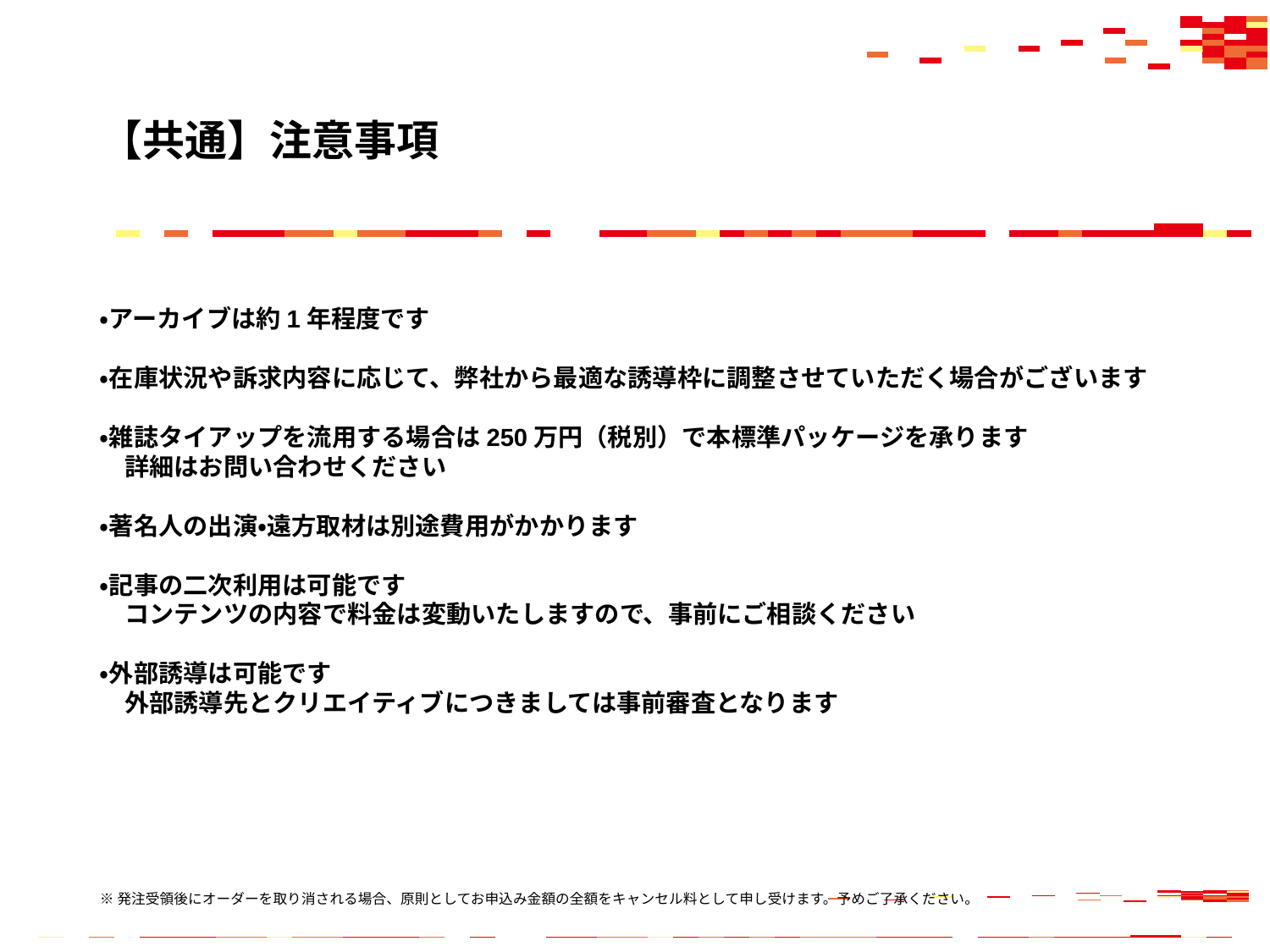

# 【共通】注意事項

・アーカイブは約1年程度です

・在庫状況や訴求内容に応じて、弊社から最適な誘導枠に調整させていただく場合がございます

・雑誌タイアップを流用する場合は250万円（税別）で本標準パッケージを承ります
　詳細はお問い合わせください

・著名人の出演・遠方取材は別途費用がかかります

・記事の二次利用は可能です
　コンテンツの内容で料金は変動いたしますので、事前にご相談ください

・外部誘導は可能です
　外部誘導先とクリエイティブにつきましては事前審査となります
12